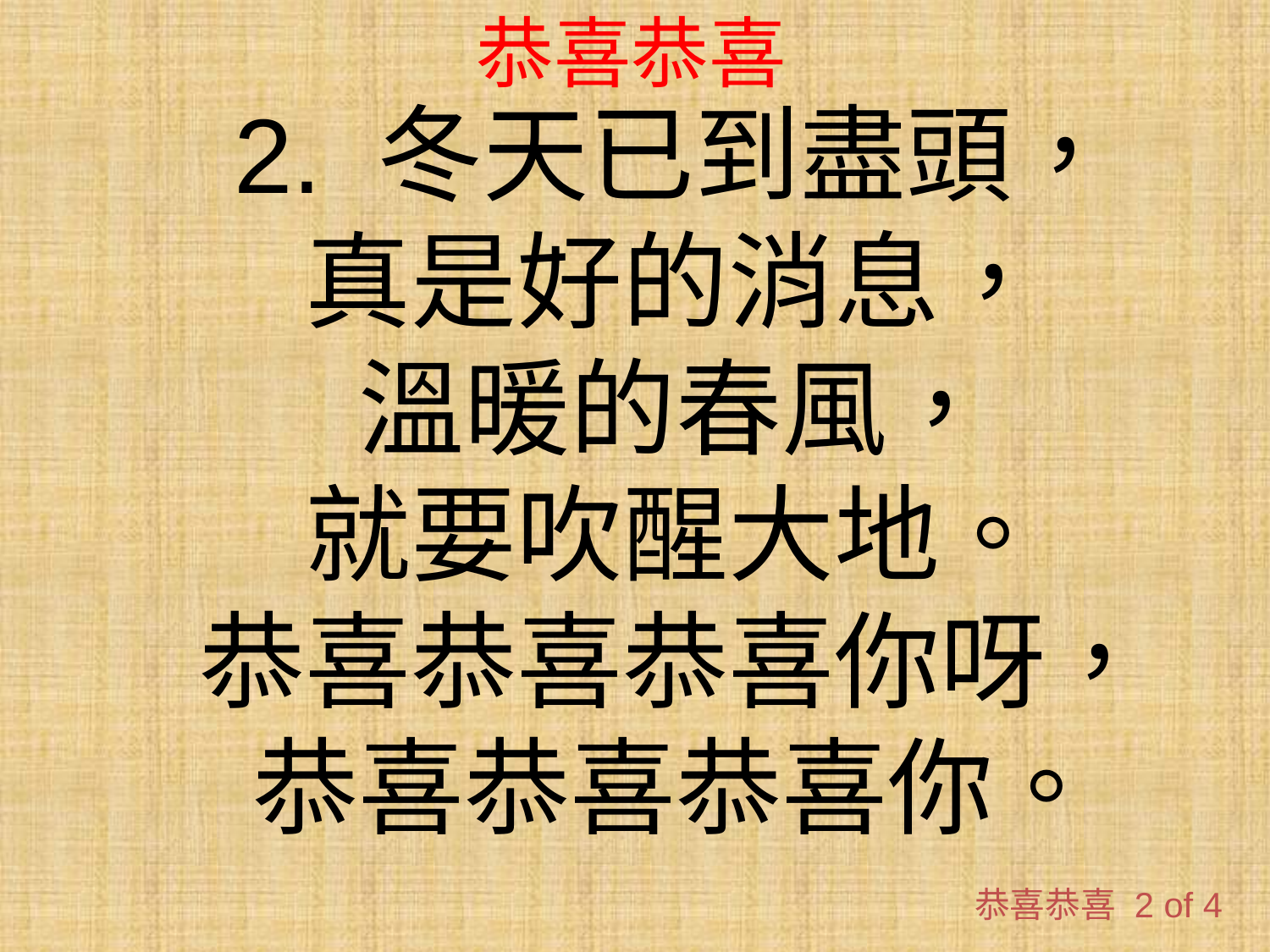

# 恭喜恭喜
2. 冬天已到盡頭，
真是好的消息，
溫暖的春風，
就要吹醒大地。
恭喜恭喜恭喜你呀，
恭喜恭喜恭喜你。
恭喜恭喜 2 of 4